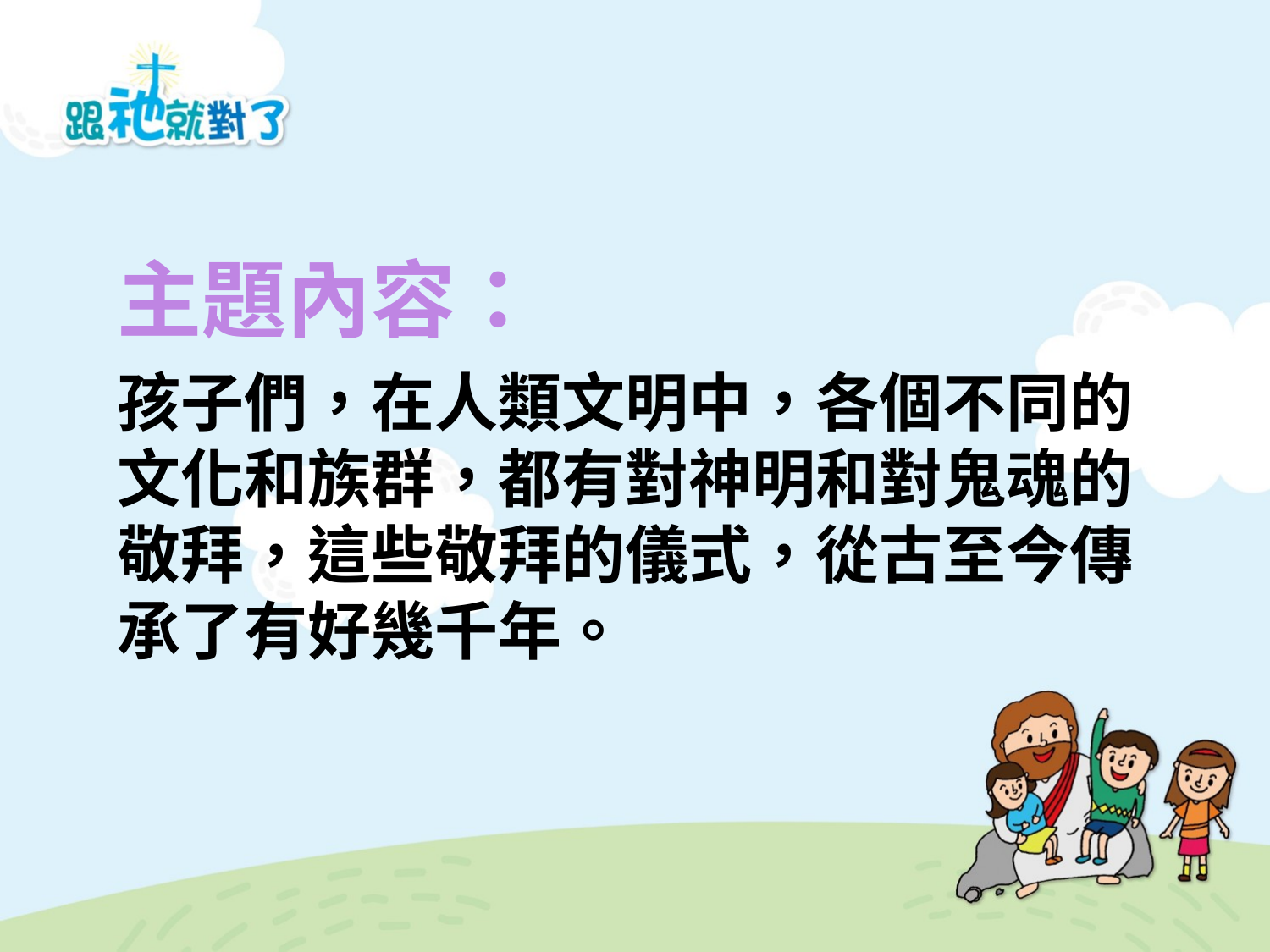

主題內容：
孩子們，在人類文明中，各個不同的文化和族群，都有對神明和對鬼魂的敬拜，這些敬拜的儀式，從古至今傳承了有好幾千年。